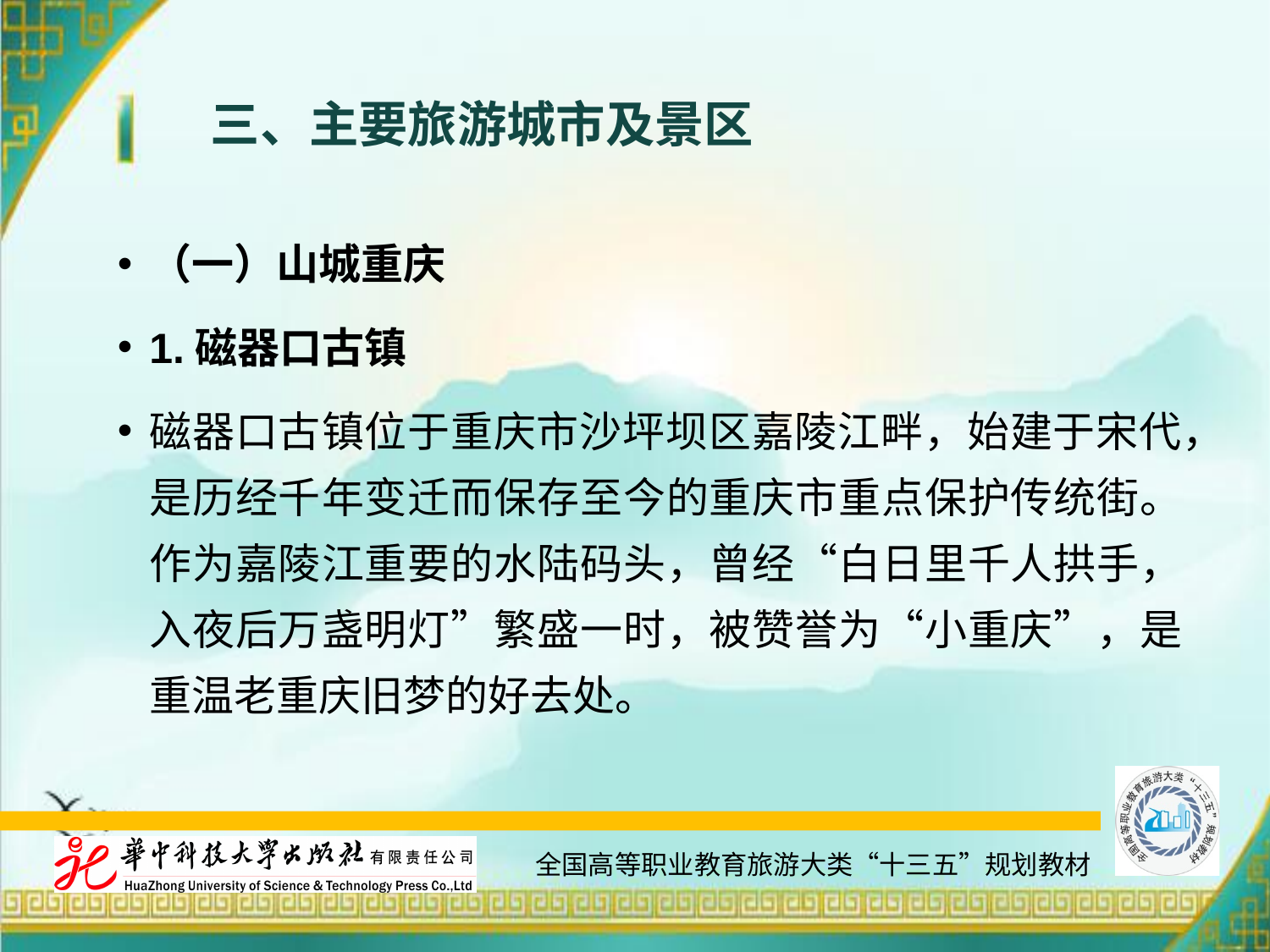

# 三、主要旅游城市及景区
（一）山城重庆
1.磁器口古镇
磁器口古镇位于重庆市沙坪坝区嘉陵江畔，始建于宋代，是历经千年变迁而保存至今的重庆市重点保护传统街。作为嘉陵江重要的水陆码头，曾经“白日里千人拱手，入夜后万盏明灯”繁盛一时，被赞誉为“小重庆”，是重温老重庆旧梦的好去处。